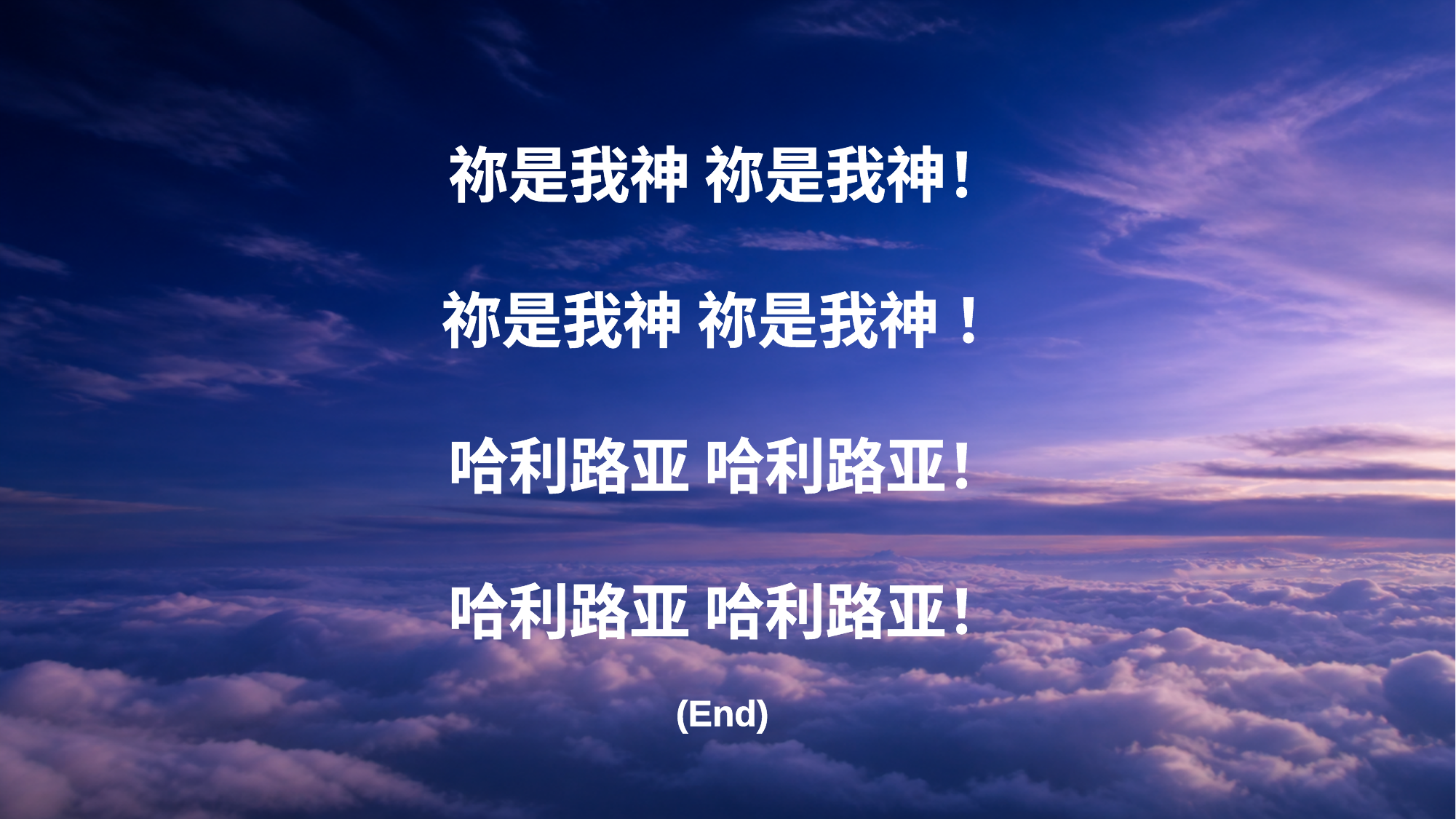

祢是我神 祢是我神！
祢是我神 祢是我神 ！
哈利路亚 哈利路亚！
哈利路亚 哈利路亚！
(End)